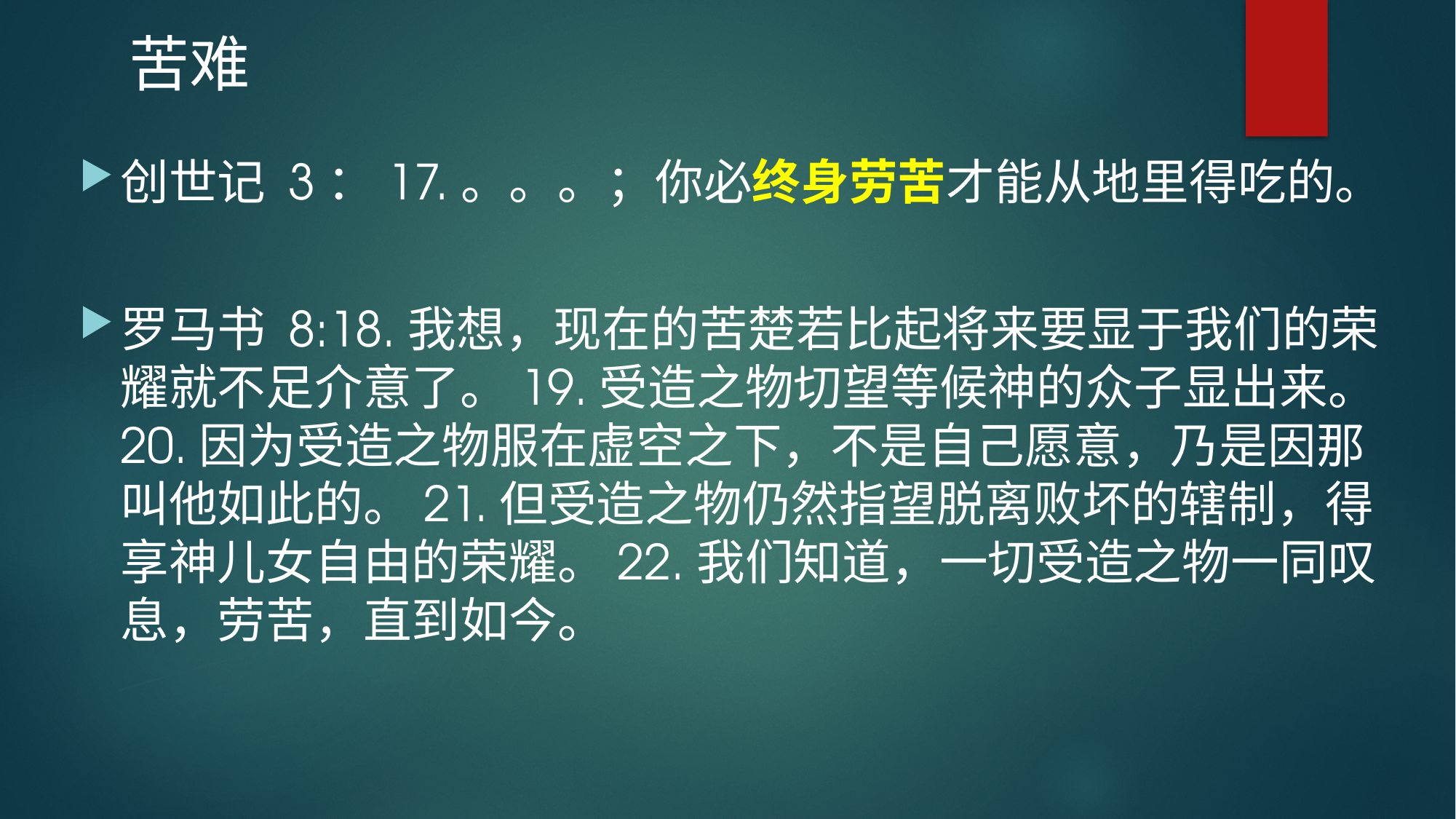

苦难
创世记 3：17.。。。；你必终身劳苦才能从地里得吃的。

罗马书 8:18.我想，现在的苦楚若比起将来要显于我们的荣耀就不足介意了。19.受造之物切望等候神的众子显出来。20.因为受造之物服在虚空之下，不是自己愿意，乃是因那叫他如此的。21.但受造之物仍然指望脱离败坏的辖制，得享神儿女自由的荣耀。22.我们知道，一切受造之物一同叹息，劳苦，直到如今。